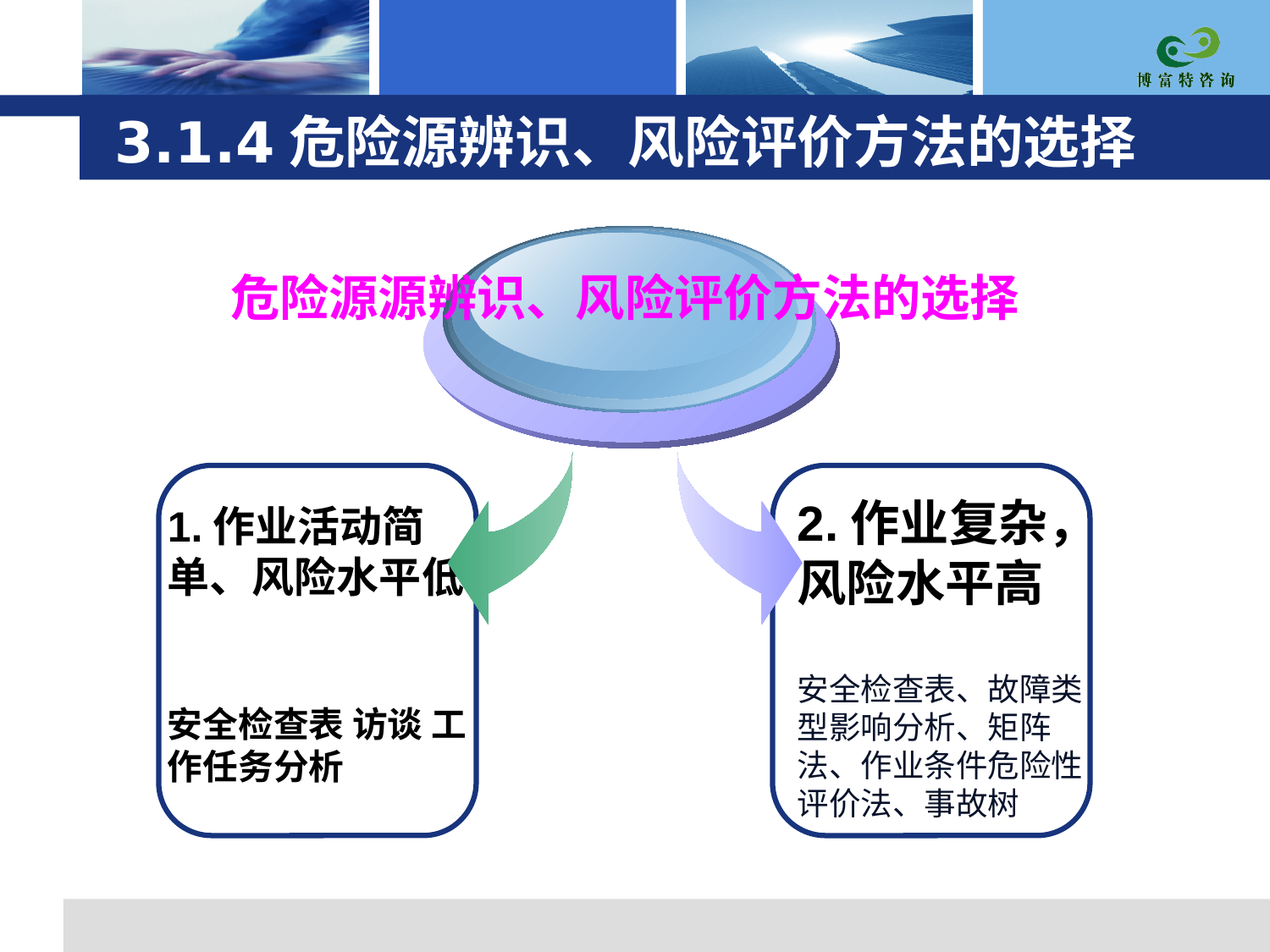

# 3.1.4危险源辨识、风险评价方法的选择

危险源源辨识、风险评价方法的选择

2.作业复杂，风险水平高

安全检查表、故障类型影响分析、矩阵法、作业条件危险性评价法、事故树
1.作业活动简单、风险水平低

安全检查表 访谈 工作任务分析